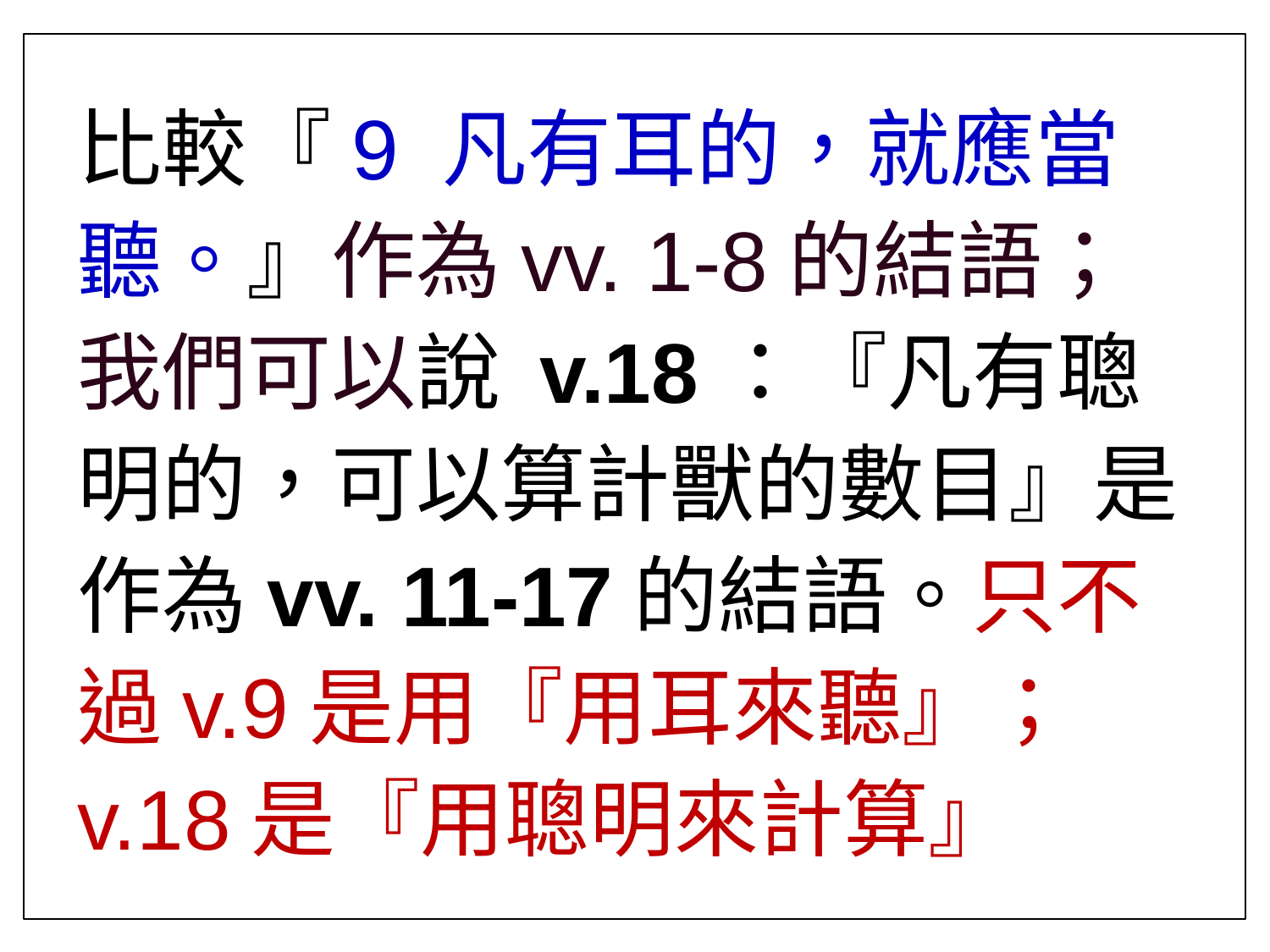

比較『9 凡有耳的，就應當聽。』作為vv. 1-8的結語；我們可以說 v.18：『凡有聰明的，可以算計獸的數目』是作為vv. 11-17的結語。只不過v.9是用『用耳來聽』；v.18是『用聰明來計算』